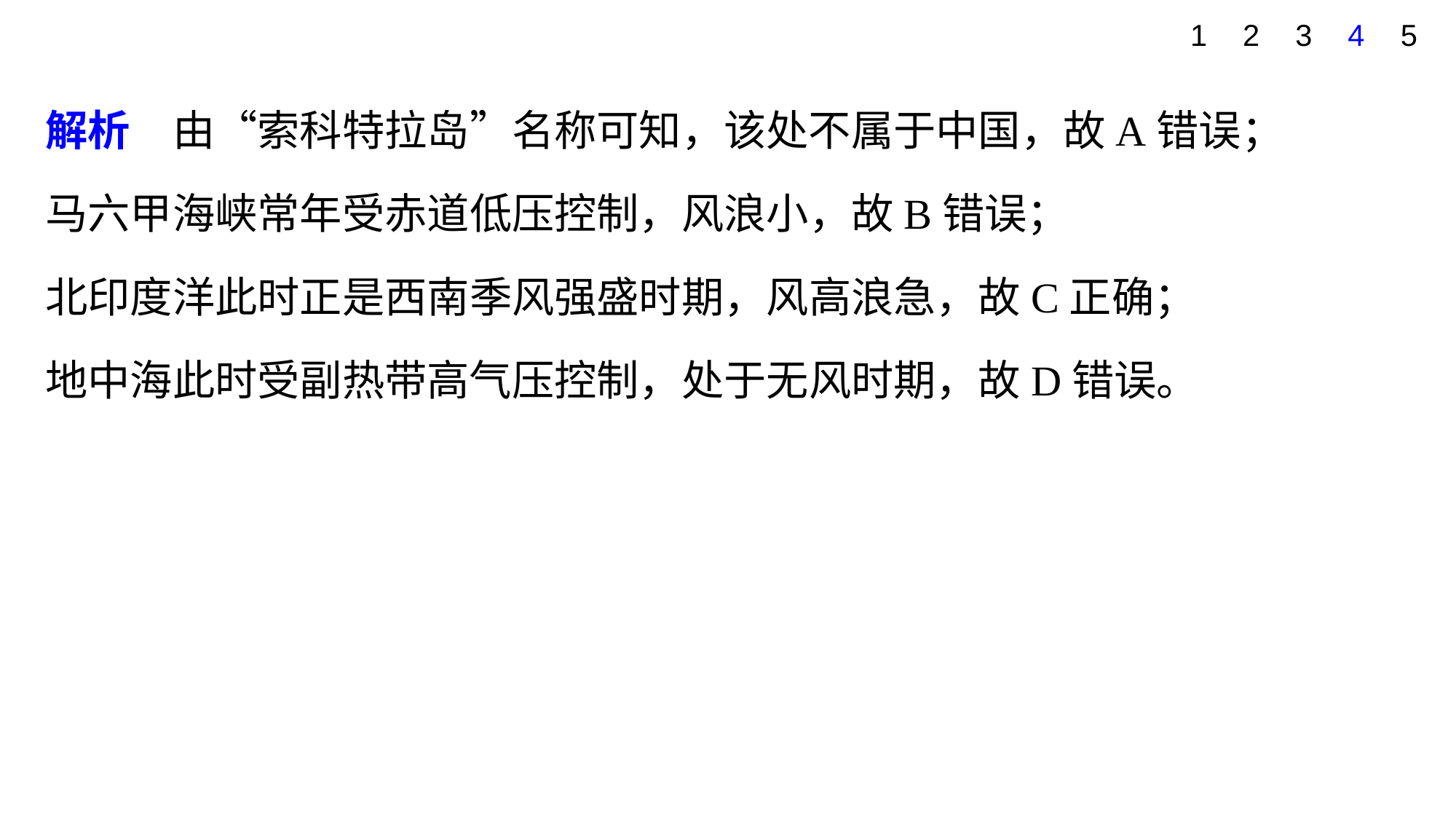

1
2
3
4
5
解析　由“索科特拉岛”名称可知，该处不属于中国，故A错误；
马六甲海峡常年受赤道低压控制，风浪小，故B错误；
北印度洋此时正是西南季风强盛时期，风高浪急，故C正确；
地中海此时受副热带高气压控制，处于无风时期，故D错误。